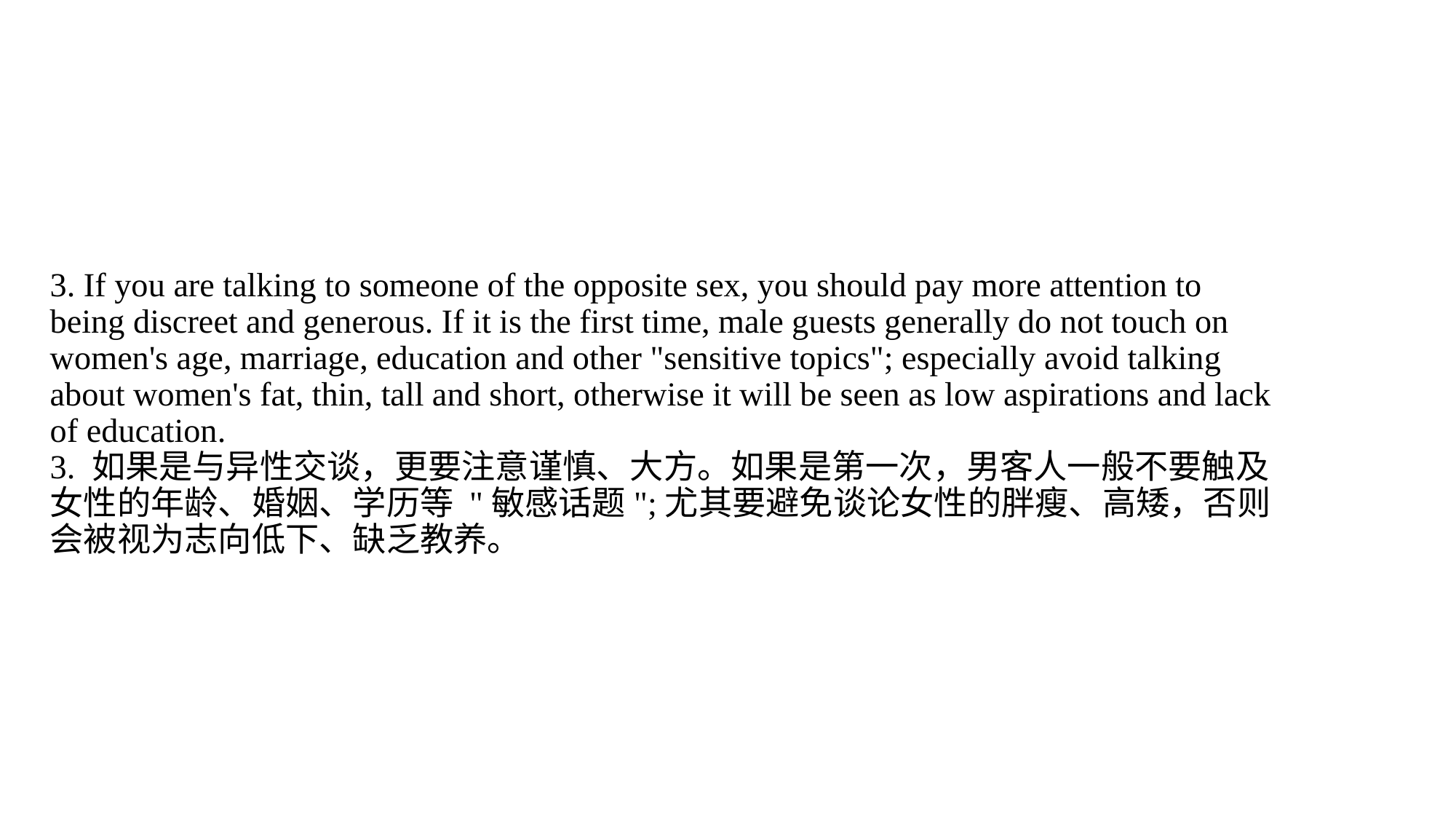

# 3. If you are talking to someone of the opposite sex, you should pay more attention to being discreet and generous. If it is the first time, male guests generally do not touch on women's age, marriage, education and other "sensitive topics"; especially avoid talking about women's fat, thin, tall and short, otherwise it will be seen as low aspirations and lack of education. 3. 如果是与异性交谈，更要注意谨慎、大方。如果是第一次，男客人一般不要触及女性的年龄、婚姻、学历等 "敏感话题";尤其要避免谈论女性的胖瘦、高矮，否则会被视为志向低下、缺乏教养。